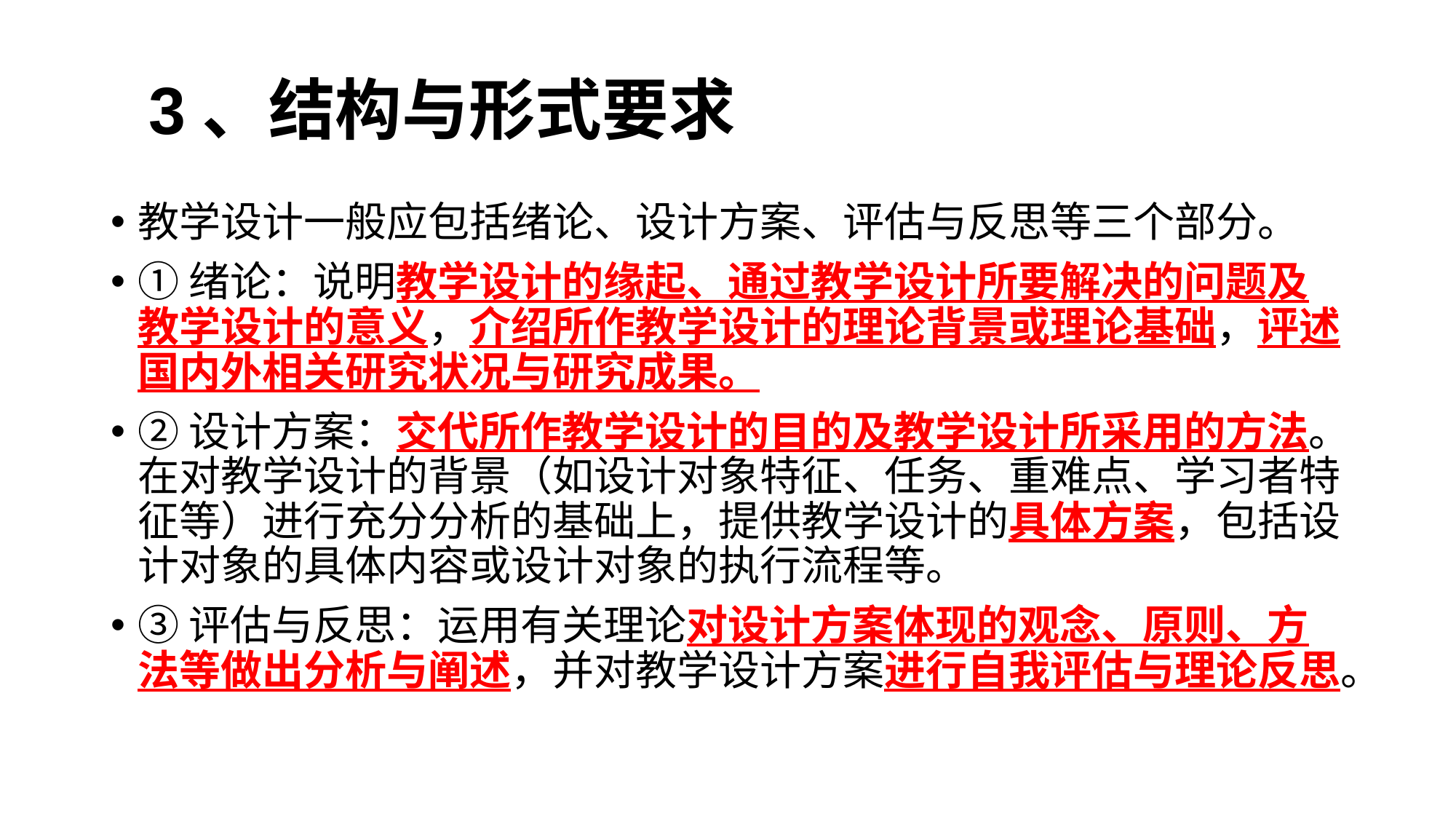

# 3、结构与形式要求
教学设计一般应包括绪论、设计方案、评估与反思等三个部分。
①绪论：说明教学设计的缘起、通过教学设计所要解决的问题及教学设计的意义，介绍所作教学设计的理论背景或理论基础，评述国内外相关研究状况与研究成果。
②设计方案：交代所作教学设计的目的及教学设计所采用的方法。在对教学设计的背景（如设计对象特征、任务、重难点、学习者特征等）进行充分分析的基础上，提供教学设计的具体方案，包括设计对象的具体内容或设计对象的执行流程等。
③评估与反思：运用有关理论对设计方案体现的观念、原则、方法等做出分析与阐述，并对教学设计方案进行自我评估与理论反思。